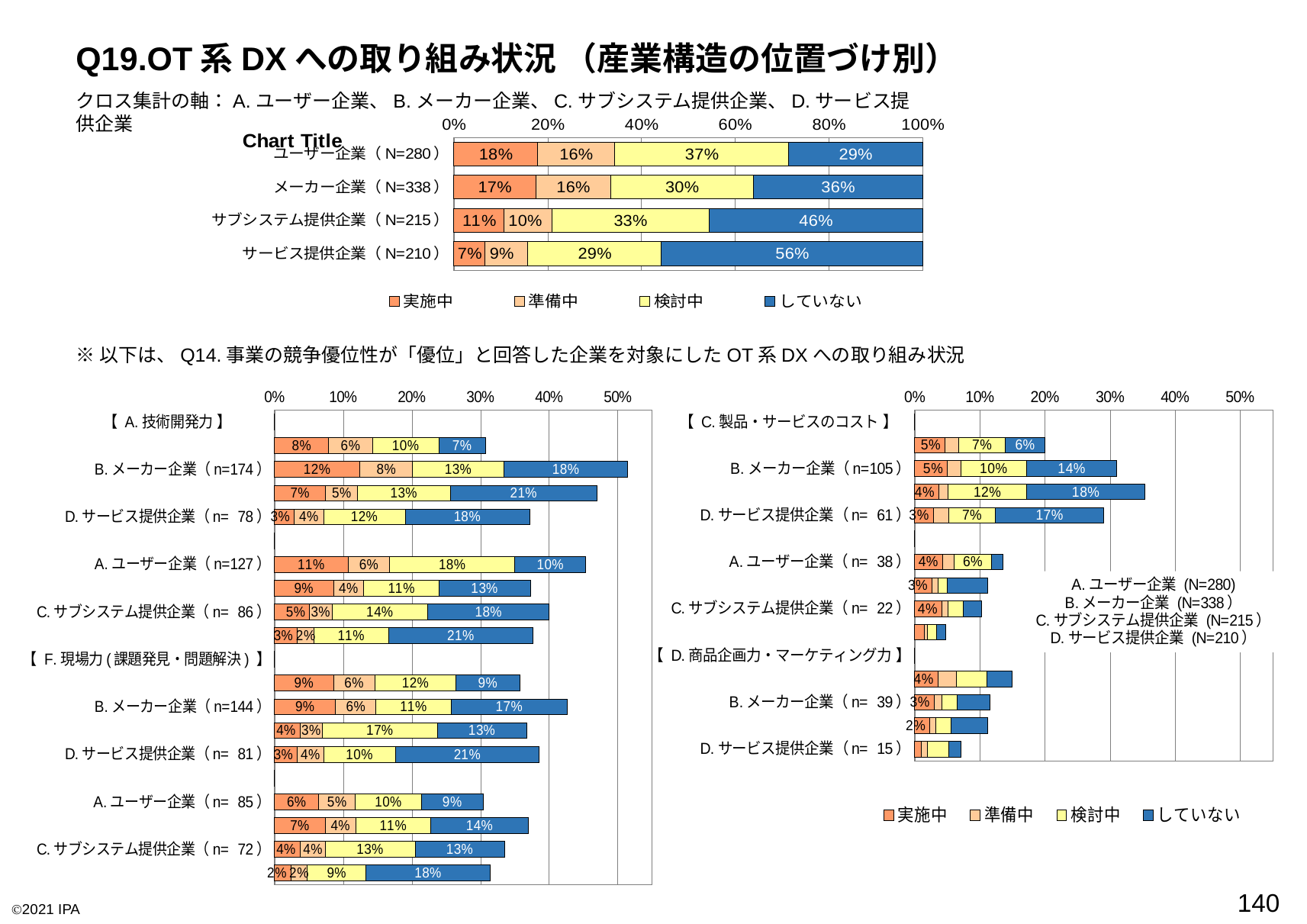

Q19.OT系DXへの取り組み状況 （産業構造の位置づけ別）
クロス集計の軸：A.ユーザー企業、B.メーカー企業、C.サブシステム提供企業、D.サービス提供企業

### Chart:

| Category | 実施中 | 準備中 | 検討中 | していない |
|---|---|---|---|---|
| ユーザー企業（N=280） | 0.17857142857142858 | 0.16428571428571428 | 0.37142857142857144 | 0.2857142857142857 |
| メーカー企業（N=338） | 0.17455621301775148 | 0.15976331360946747 | 0.3047337278106509 | 0.3609467455621302 |
| サブシステム提供企業（N=215） | 0.10697674418604651 | 0.10232558139534884 | 0.33488372093023255 | 0.4558139534883721 |
| サービス提供企業（N=210） | 0.06666666666666667 | 0.09047619047619047 | 0.2857142857142857 | 0.5571428571428572 |
※以下は、Q14.事業の競争優位性が「優位」と回答した企業を対象にしたOT系DXへの取り組み状況

### Chart

| Category | 実施中 | 準備中 | 検討中 | していない |
|---|---|---|---|---|
| 【 A.技術開発力 】          | 0.0 | 0.0 | 0.0 | 0.0 |
| A.ユーザー企業（n=  86） | 0.07857142857142857 | 0.06428571428571428 | 0.09642857142857143 | 0.06785714285714285 |
| B.メーカー企業（n=174） | 0.1242603550295858 | 0.07692307692307693 | 0.13313609467455623 | 0.1804733727810651 |
| C.サブシステム提供企業（n=101） | 0.07441860465116279 | 0.046511627906976744 | 0.13488372093023257 | 0.21395348837209302 |
| D.サービス提供企業（n=  78） | 0.02857142857142857 | 0.04285714285714286 | 0.11904761904761904 | 0.18095238095238095 |
| 【 B.製品・サービスの品質 】     | 0.0 | 0.0 | 0.0 | 0.0 |
| A.ユーザー企業（n=127） | 0.10714285714285714 | 0.060714285714285714 | 0.18214285714285713 | 0.10357142857142858 |
| B.メーカー企業（n=126） | 0.08579881656804733 | 0.04437869822485207 | 0.10946745562130178 | 0.13313609467455623 |
| C.サブシステム提供企業（n=  86） | 0.05116279069767442 | 0.03255813953488372 | 0.13953488372093023 | 0.17674418604651163 |
| D.サービス提供企業（n=  79） | 0.03333333333333333 | 0.023809523809523808 | 0.10952380952380952 | 0.20952380952380953 |
| 【 F.現場力(課題発見・問題解決) 】 | 0.0 | 0.0 | 0.0 | 0.0 |
| A.ユーザー企業（n=100） | 0.08571428571428572 | 0.060714285714285714 | 0.11785714285714285 | 0.09285714285714286 |
| B.メーカー企業（n=144） | 0.08875739644970414 | 0.05917159763313609 | 0.10946745562130178 | 0.16863905325443787 |
| C.サブシステム提供企業（n=  79） | 0.037209302325581395 | 0.03255813953488372 | 0.16744186046511628 | 0.13023255813953488 |
| D.サービス提供企業（n=  81） | 0.03333333333333333 | 0.0380952380952381 | 0.10476190476190476 | 0.20952380952380953 |
| 【 G.変化に対する対応力 】      | 0.0 | 0.0 | 0.0 | 0.0 |
| A.ユーザー企業（n=  85） | 0.06428571428571428 | 0.05357142857142857 | 0.09642857142857143 | 0.08928571428571429 |
| B.メーカー企業（n=125） | 0.07396449704142012 | 0.04437869822485207 | 0.10946745562130178 | 0.14201183431952663 |
| C.サブシステム提供企業（n=  72） | 0.037209302325581395 | 0.037209302325581395 | 0.13023255813953488 | 0.13023255813953488 |
| D.サービス提供企業（n=  66） | 0.023809523809523808 | 0.023809523809523808 | 0.08571428571428572 | 0.18095238095238095 |

### Chart:

| Category | 実施中 | 準備中 | 検討中 | していない |
|---|---|---|---|---|
| 【 C.製品・サービスのコスト 】    | 0.0 | 0.0 | 0.0 | 0.0 |
| A.ユーザー企業（n=  56） | 0.04642857142857143 | 0.02142857142857143 | 0.07142857142857142 | 0.060714285714285714 |
| B.メーカー企業（n=105） | 0.05029585798816568 | 0.020710059171597635 | 0.10059171597633136 | 0.1390532544378698 |
| C.サブシステム提供企業（n=  76） | 0.037209302325581395 | 0.013953488372093023 | 0.12093023255813953 | 0.1813953488372093 |
| D.サービス提供企業（n=  61） | 0.02857142857142857 | 0.023809523809523808 | 0.07142857142857142 | 0.16666666666666666 |
| 【 E.生産自動化・省力化 】      | 0.0 | 0.0 | 0.0 | 0.0 |
| A.ユーザー企業（n=  38） | 0.04285714285714286 | 0.017857142857142856 | 0.05714285714285714 | 0.017857142857142856 |
| B.メーカー企業（n=  38） | 0.026627218934911243 | 0.008875739644970414 | 0.014792899408284023 | 0.0621301775147929 |
| C.サブシステム提供企業（n=  22） | 0.04186046511627907 | 0.009302325581395349 | 0.023255813953488372 | 0.027906976744186046 |
| D.サービス提供企業（n=  10） | 0.014285714285714285 | 0.004761904761904762 | 0.014285714285714285 | 0.014285714285714285 |
| 【 D.商品企画力・マーケティング力 】 | 0.0 | 0.0 | 0.0 | 0.0 |
| A.ユーザー企業（n=  42） | 0.03571428571428571 | 0.02857142857142857 | 0.04642857142857143 | 0.039285714285714285 |
| B.メーカー企業（n=  39） | 0.029585798816568046 | 0.011834319526627219 | 0.023668639053254437 | 0.05029585798816568 |
| C.サブシステム提供企業（n=  24） | 0.023255813953488372 | 0.009302325581395349 | 0.023255813953488372 | 0.05581395348837209 |
| D.サービス提供企業（n=  15） | 0.009523809523809525 | 0.009523809523809525 | 0.03333333333333333 | 0.01904761904761905 |